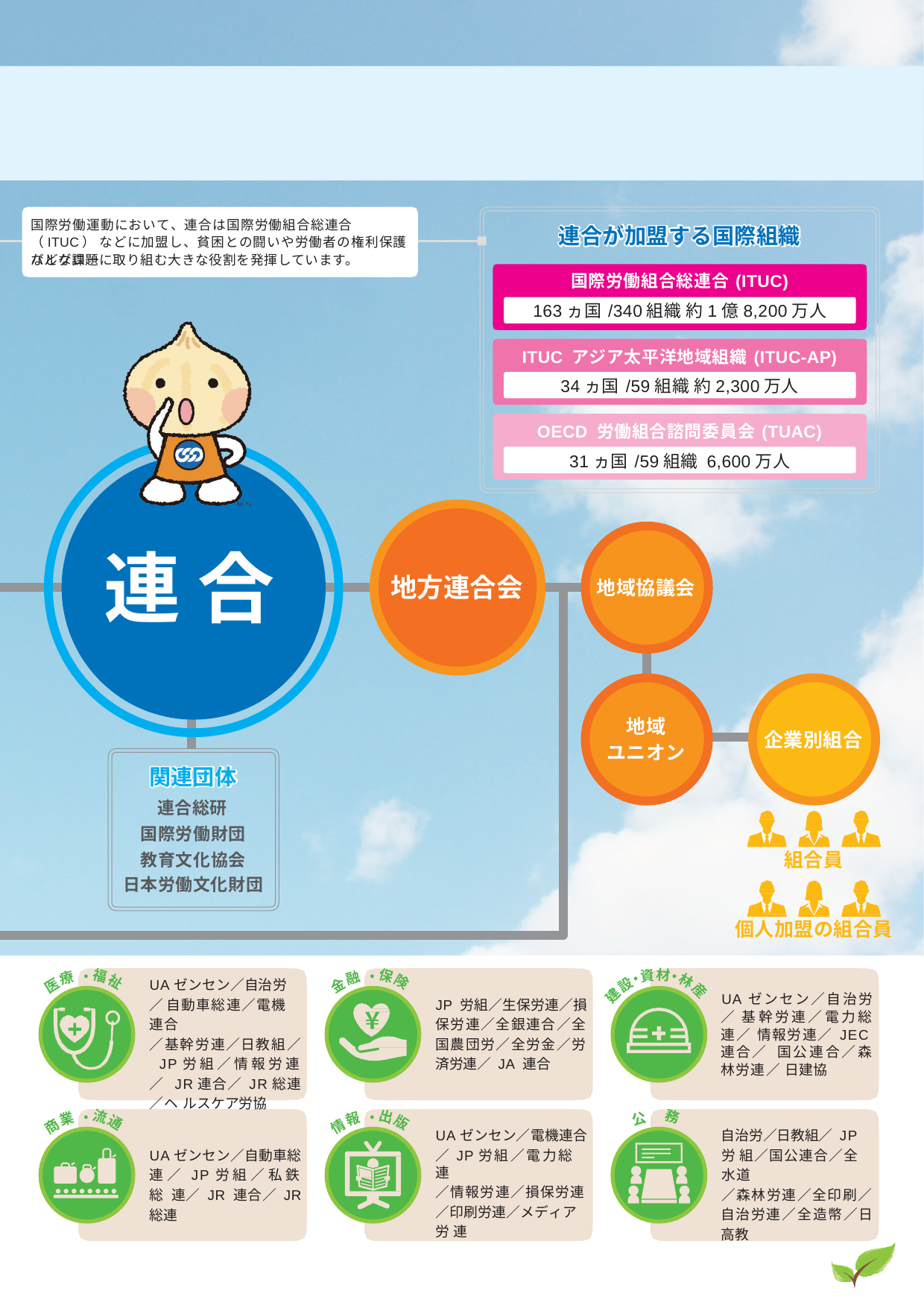

国際労働運動において、連合は国際労働組合総連合（ITUC） などに加盟し、貧困との闘いや労働者の権利保護などグロー
連合が加盟する国際組織
国際労働組合総連合(ITUC)
163ヵ国/340組織 約1億8,200万人

ITUC アジア太平洋地域組織(ITUC-AP)
34ヵ国/59組織 約2,300万人

OECD 労働組合諮問委員会(TUAC)
31ヵ国/59組織 6,600万人

バルな課題に取り組む大きな役割を発揮しています。

連 合
地方連合会
地域協議会

地域 ユニオン
企業別組合

関連団体
連合総研 国際労働財団 教育文化協会
日本労働文化財団

組合員

個人加盟の組合員
・
・

材
資
福
保
療
融
・
・
UAゼンセン／自治労／ 自動車総連／電機連合
／基幹労連／日教組／  JP労組／情報労連／  JR連合／ JR総連／ヘ ルスケア労協
林
設
祉
険
医
金
産
建

UAゼンセン／自治労／ 基幹労連／電力総連／ 情報労連／ JEC連合／  国公連合／森林労連／ 日建協
JP 労組／生保労連／損 保労連／全銀連合／全 国農団労／全労金／労 済労連／ JA 連合

・
・

流
出
務
業
報
公
通
版
商
情
自治労／日教組／ JP労 組／国公連合／全水道
／森林労連／全印刷／ 自治労連／全造幣／日 高教
UAゼンセン／電機連合
／ JP労組／電力総連
／情報労連／損保労連
／印刷労連／メディア労 連

UAゼンセン／自動車総 連／ JP労組／私鉄総 連／ JR 連合／ JR 総連